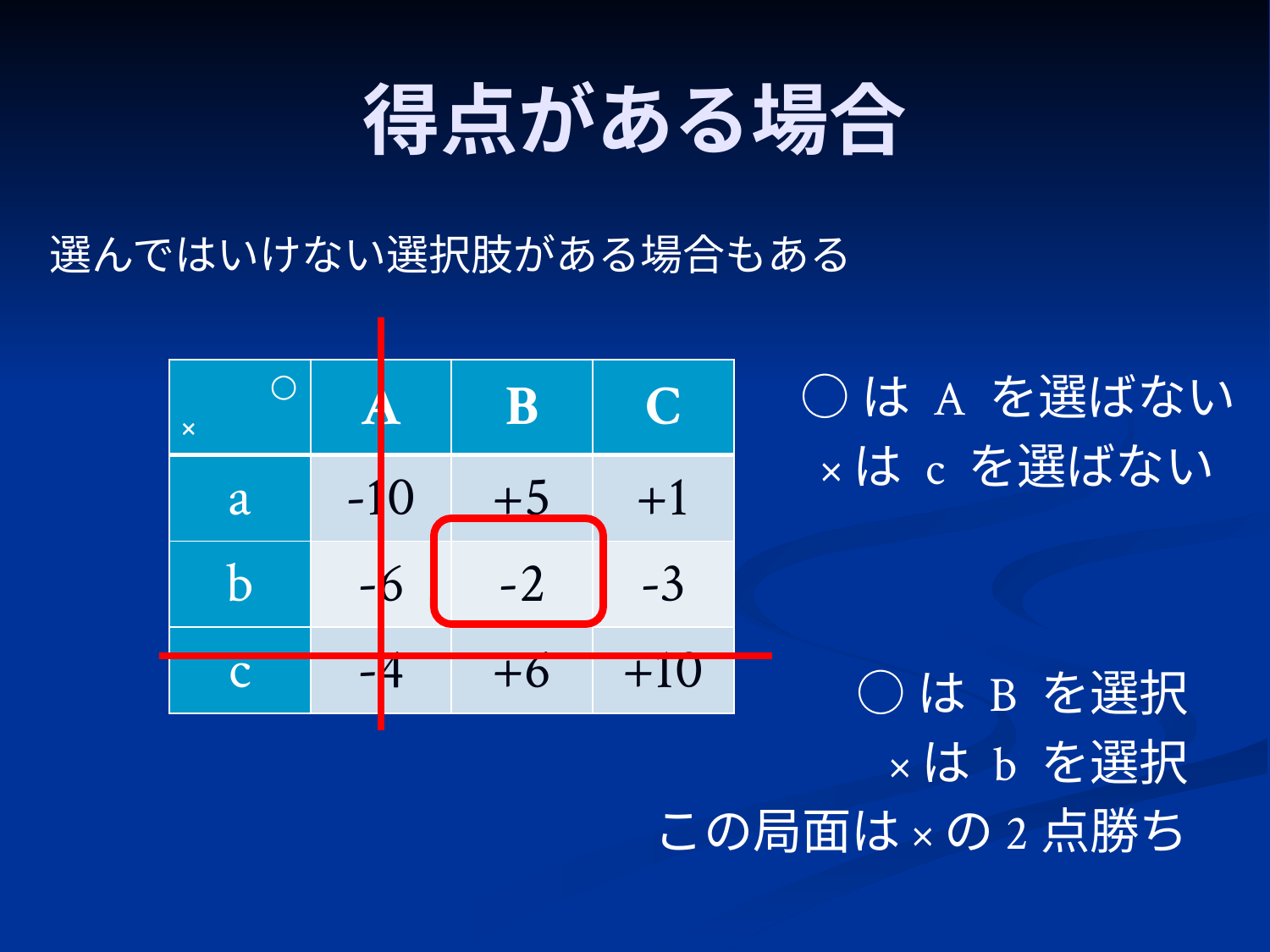

# 得点がある場合
選んではいけない選択肢がある場合もある
| ○ × | A | B | C |
| --- | --- | --- | --- |
| a | -10 | +5 | +1 |
| b | -6 | -2 | -3 |
| c | -4 | +6 | +10 |
○は A を選ばない
×は c を選ばない

○は B を選択
×は b を選択
この局面は×の2点勝ち